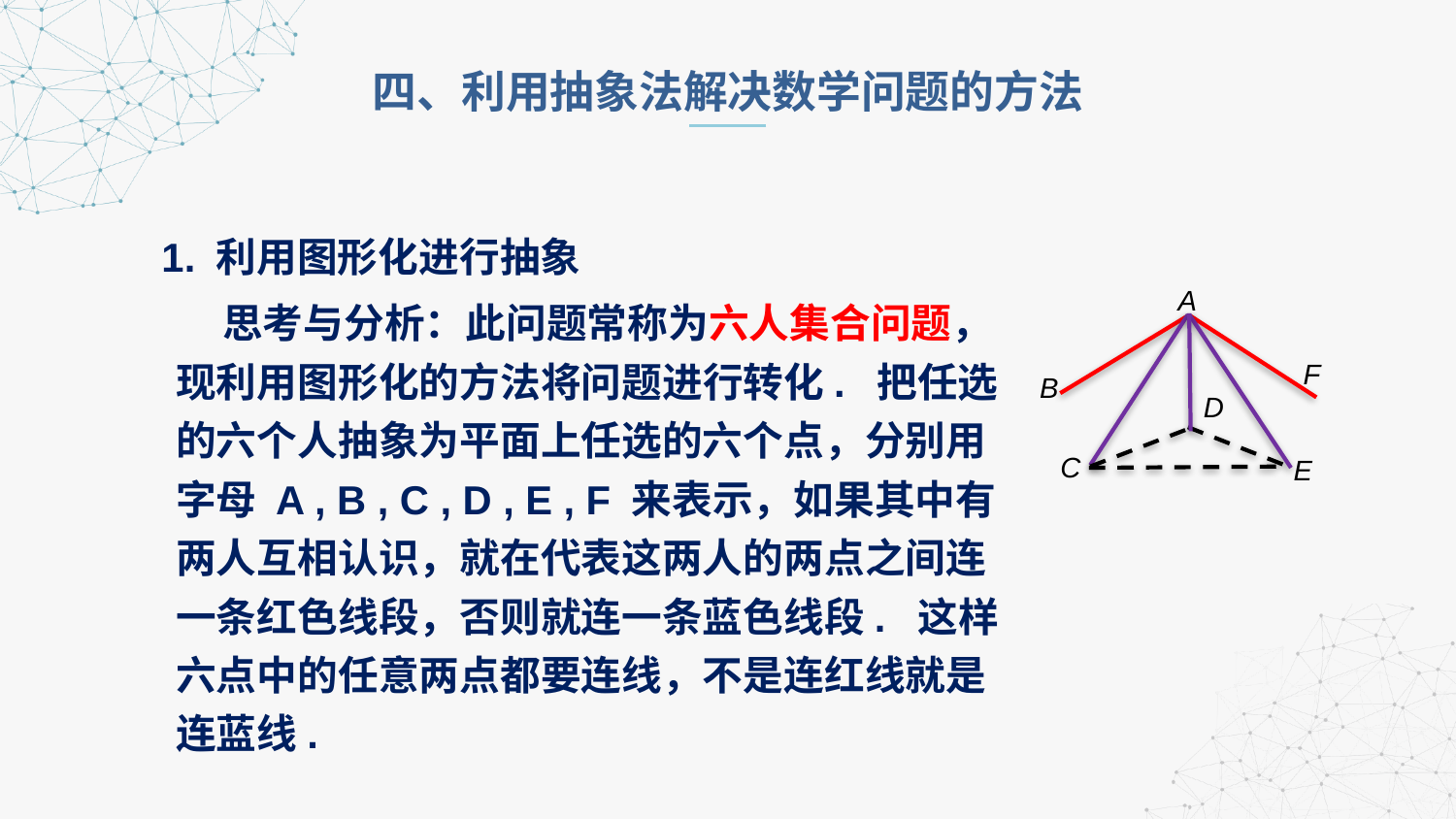

四、利用抽象法解决数学问题的方法
1. 利用图形化进行抽象
A
    思考与分析：此问题常称为六人集合问题，现利用图形化的方法将问题进行转化.  把任选的六个人抽象为平面上任选的六个点，分别用字母 A , B , C , D , E , F 来表示，如果其中有两人互相认识，就在代表这两人的两点之间连一条红色线段，否则就连一条蓝色线段.  这样六点中的任意两点都要连线，不是连红线就是连蓝线.
F
B
D
C
E